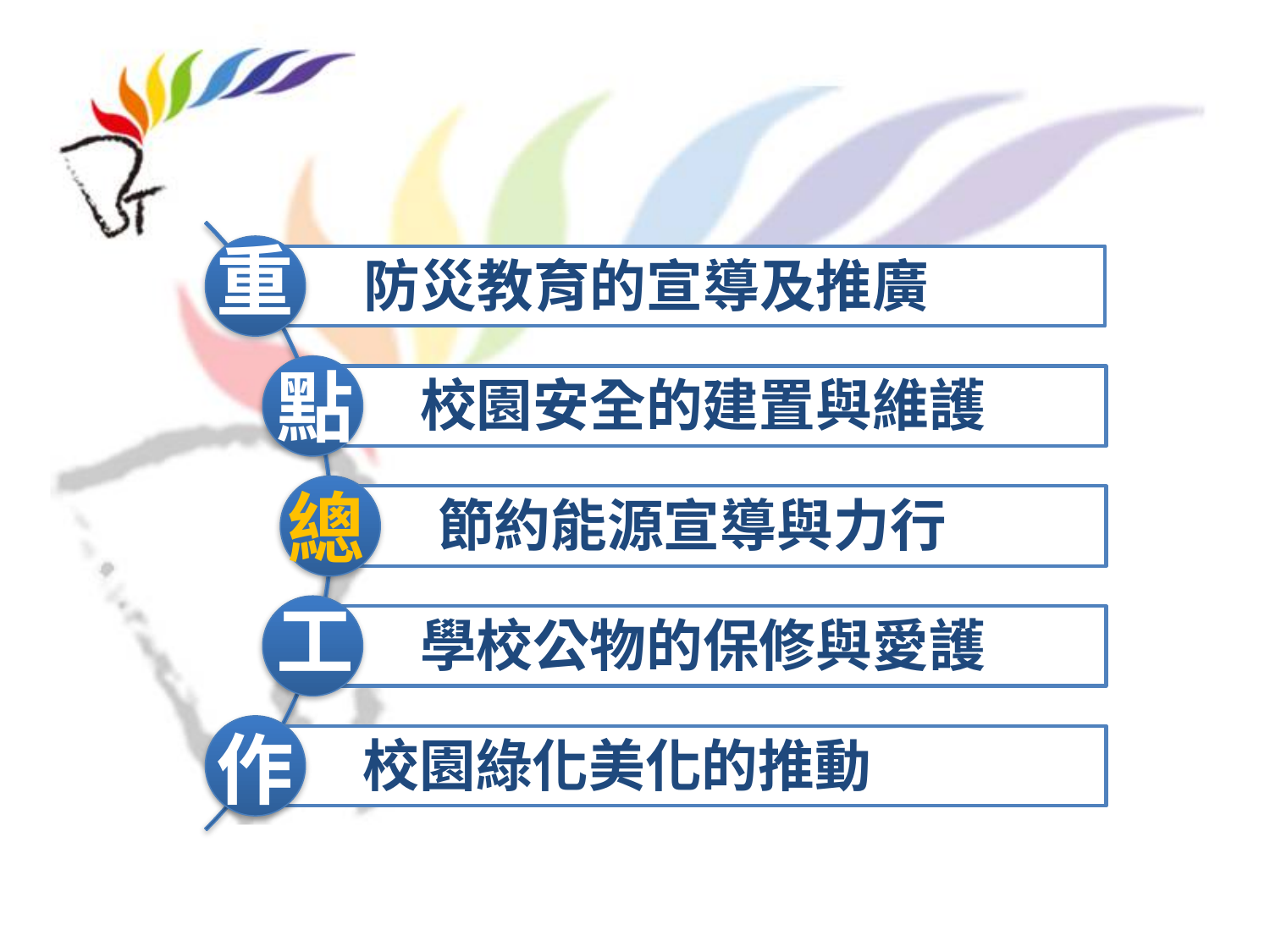

防災教育的宣導及推廣
  校園安全的建置與維護
  節約能源宣導與力行
  學校公物的保修與愛護
  校園綠化美化的推動
重
點
總
工
作